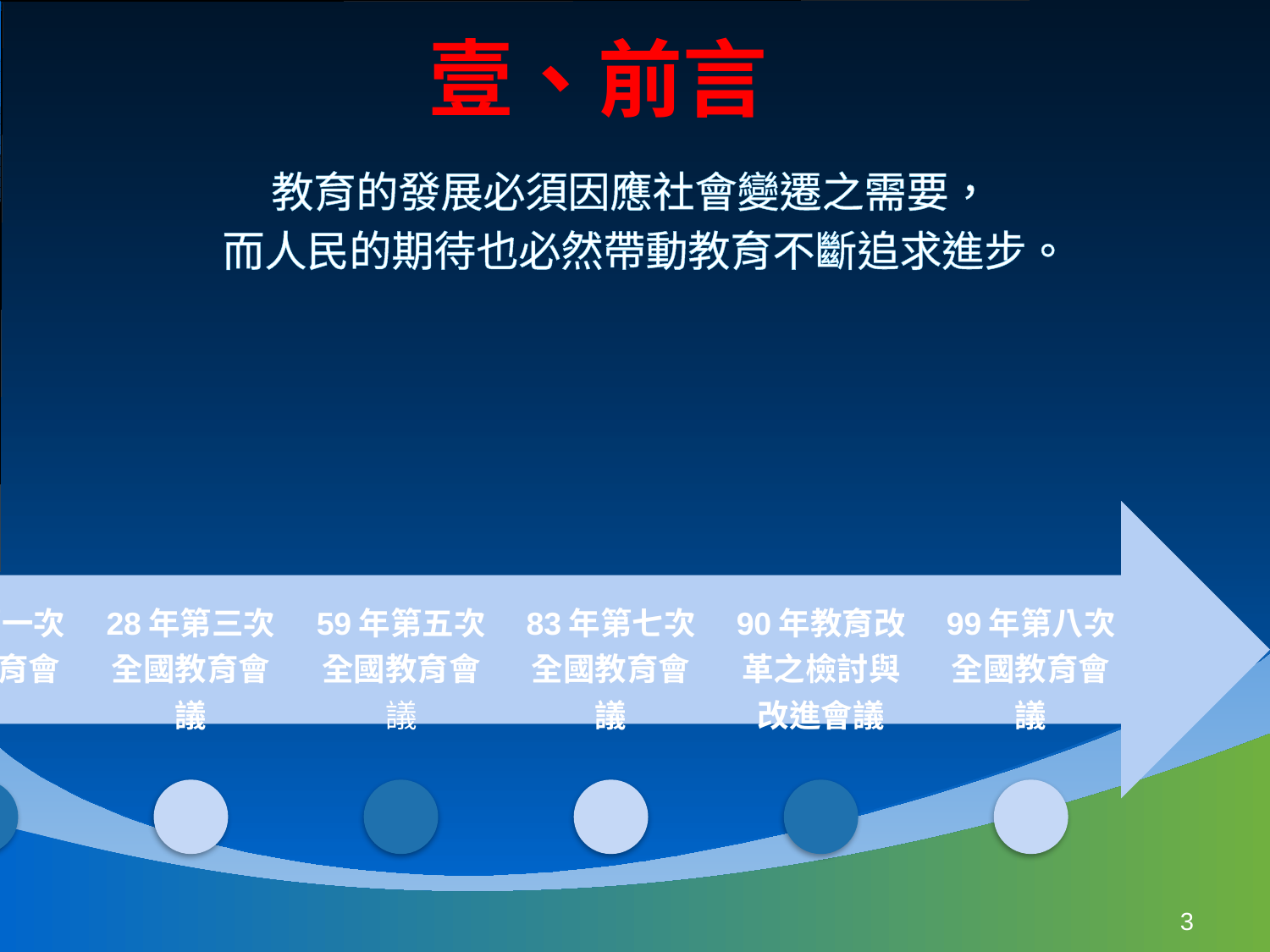

壹、前言
教育的發展必須因應社會變遷之需要，
  而人民的期待也必然帶動教育不斷追求進步。
28年第三次全國教育會議
59年第五次全國教育會議
83年第七次全國教育會議
90年教育改革之檢討與改進會議
99年第八次全國教育會議
3